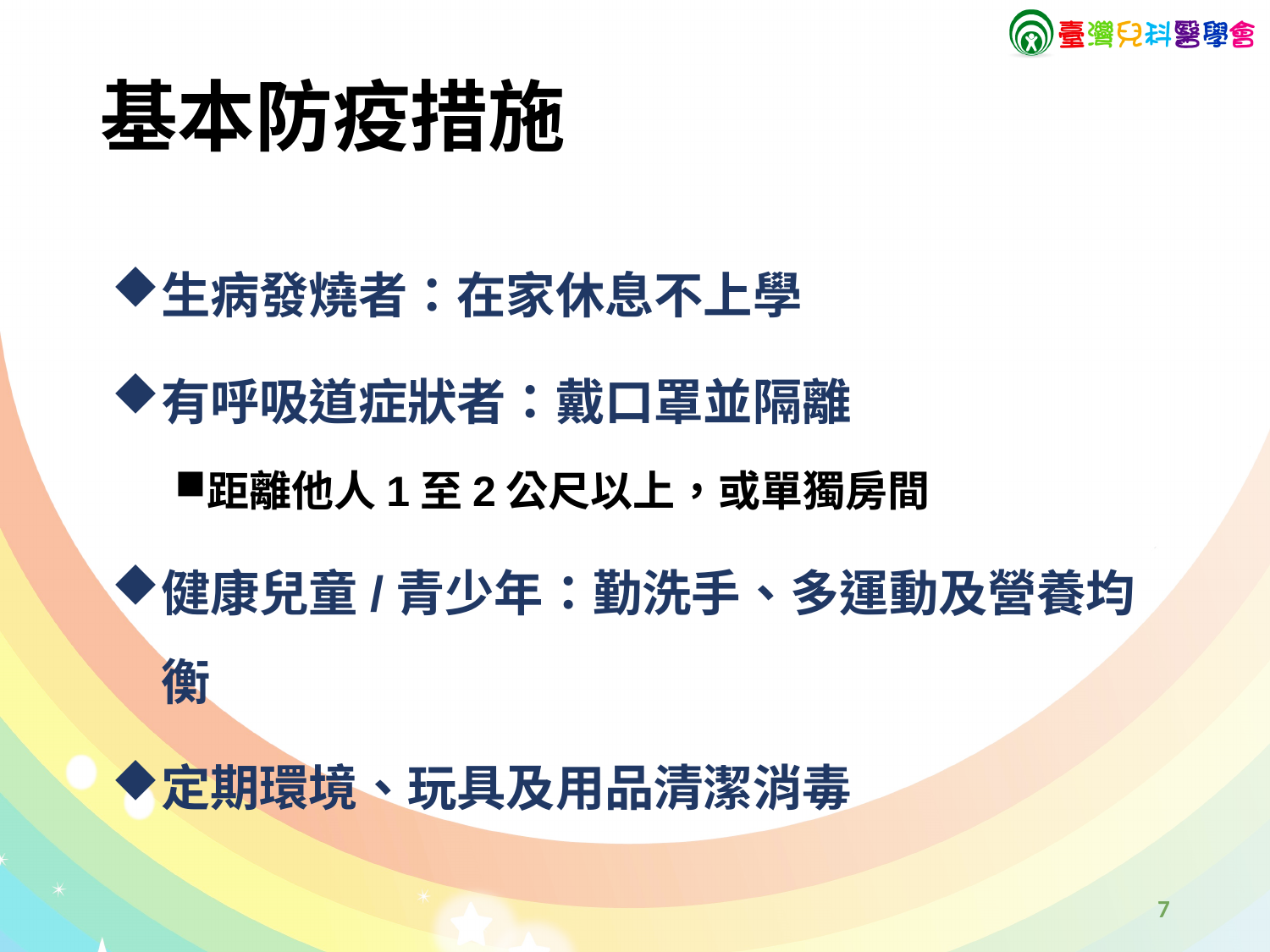

# 基本防疫措施
生病發燒者：在家休息不上學
有呼吸道症狀者：戴口罩並隔離
距離他人1至2公尺以上，或單獨房間
健康兒童/青少年：勤洗手、多運動及營養均衡
定期環境、玩具及用品清潔消毒

7